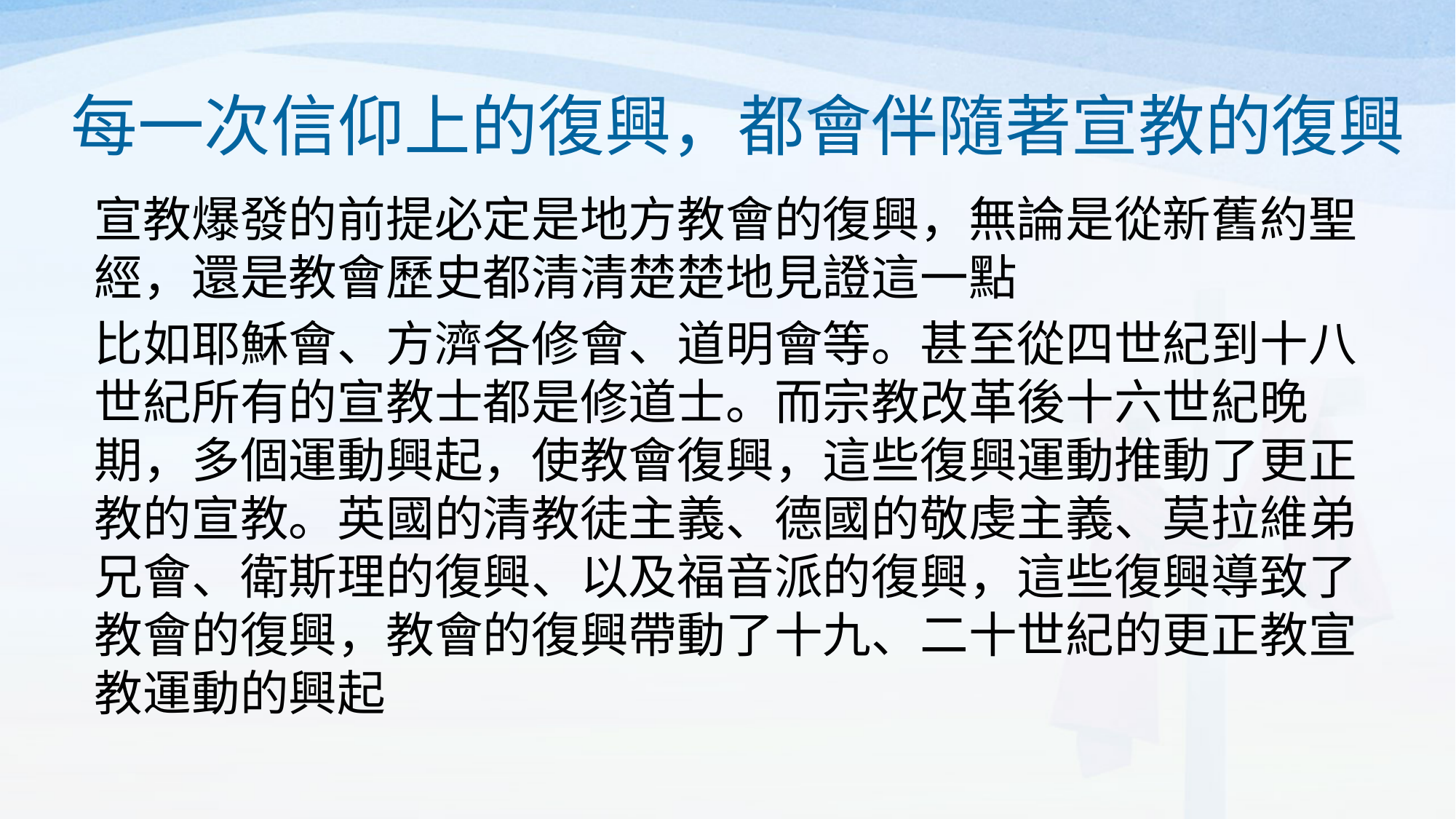

# 每一次信仰上的復興，都會伴隨著宣教的復興
宣教爆發的前提必定是地方教會的復興，無論是從新舊約聖經，還是教會歷史都清清楚楚地見證這一點
比如耶穌會、方濟各修會、道明會等。甚至從四世紀到十八世紀所有的宣教士都是修道士。而宗教改革後十六世紀晚期，多個運動興起，使教會復興，這些復興運動推動了更正教的宣教。英國的清教徒主義、德國的敬虔主義、莫拉維弟兄會、衛斯理的復興、以及福音派的復興，這些復興導致了教會的復興，教會的復興帶動了十九、二十世紀的更正教宣教運動的興起